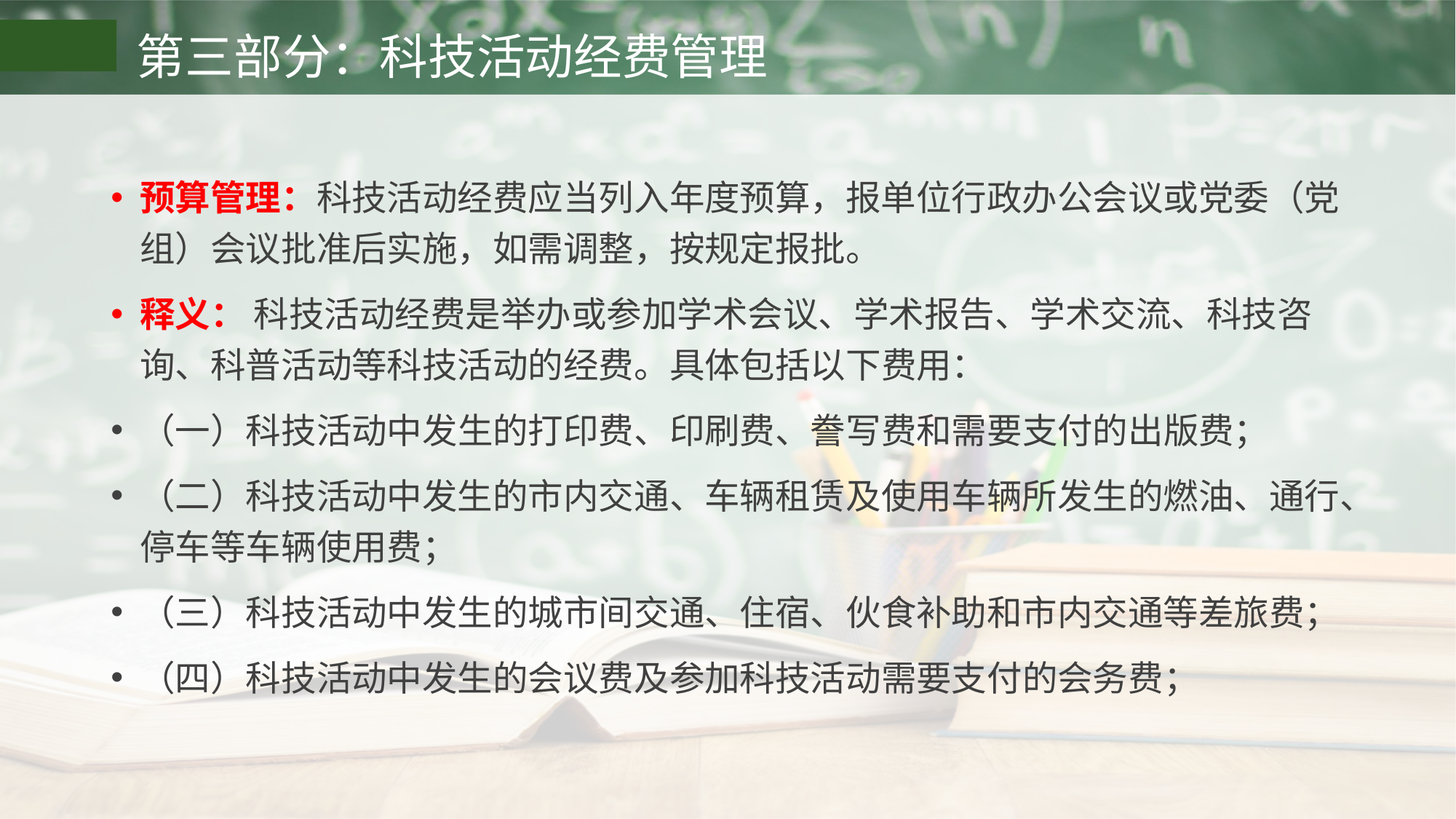

# 第三部分：科技活动经费管理
预算管理：科技活动经费应当列入年度预算，报单位行政办公会议或党委（党组）会议批准后实施，如需调整，按规定报批。
释义： 科技活动经费是举办或参加学术会议、学术报告、学术交流、科技咨询、科普活动等科技活动的经费。具体包括以下费用：
（一）科技活动中发生的打印费、印刷费、誊写费和需要支付的出版费；
（二）科技活动中发生的市内交通、车辆租赁及使用车辆所发生的燃油、通行、停车等车辆使用费；
（三）科技活动中发生的城市间交通、住宿、伙食补助和市内交通等差旅费；
（四）科技活动中发生的会议费及参加科技活动需要支付的会务费；